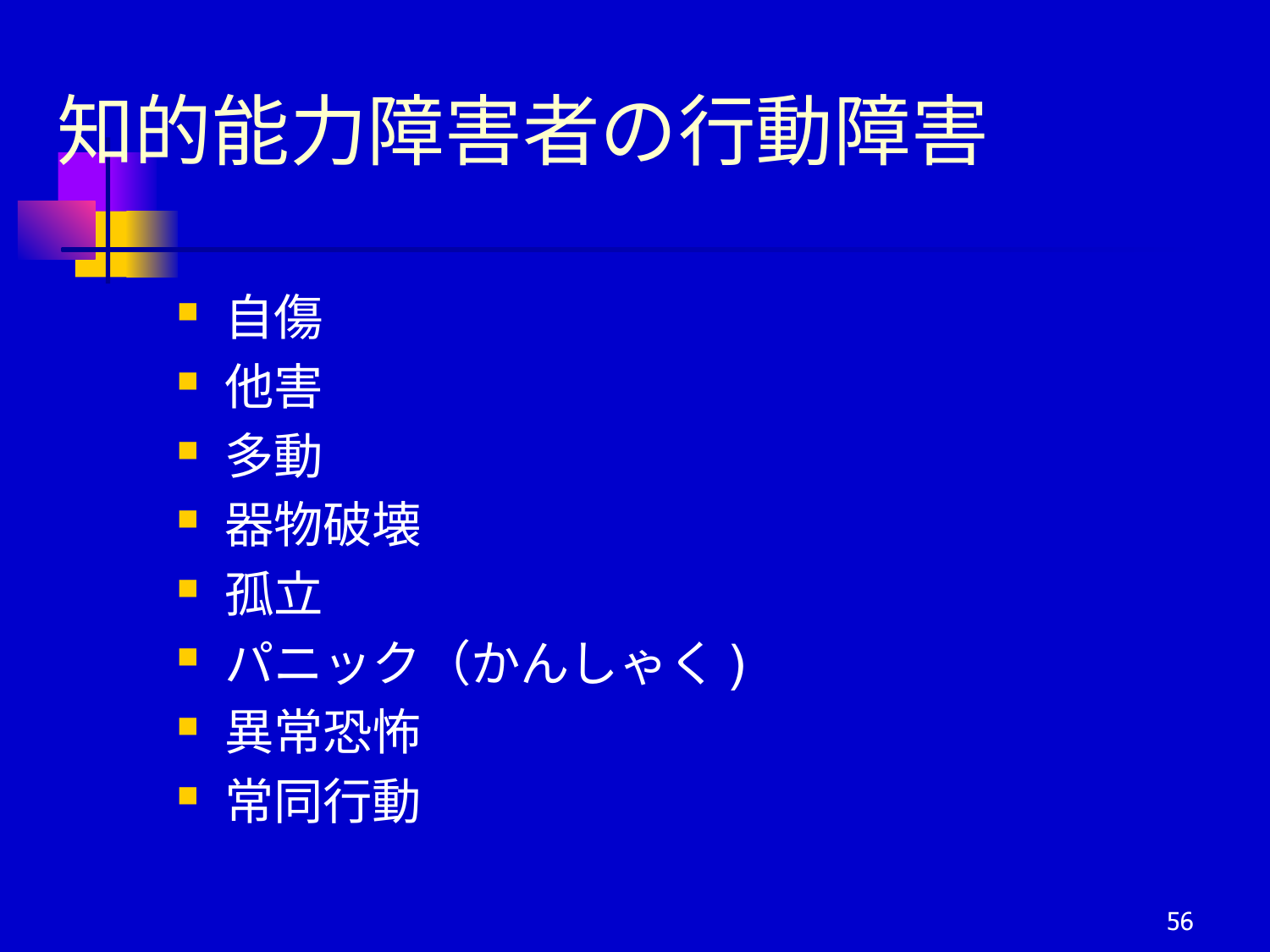

# 知的能力障害者の行動障害
自傷
他害
多動
器物破壊
孤立
パニック（かんしゃく)
異常恐怖
常同行動
56